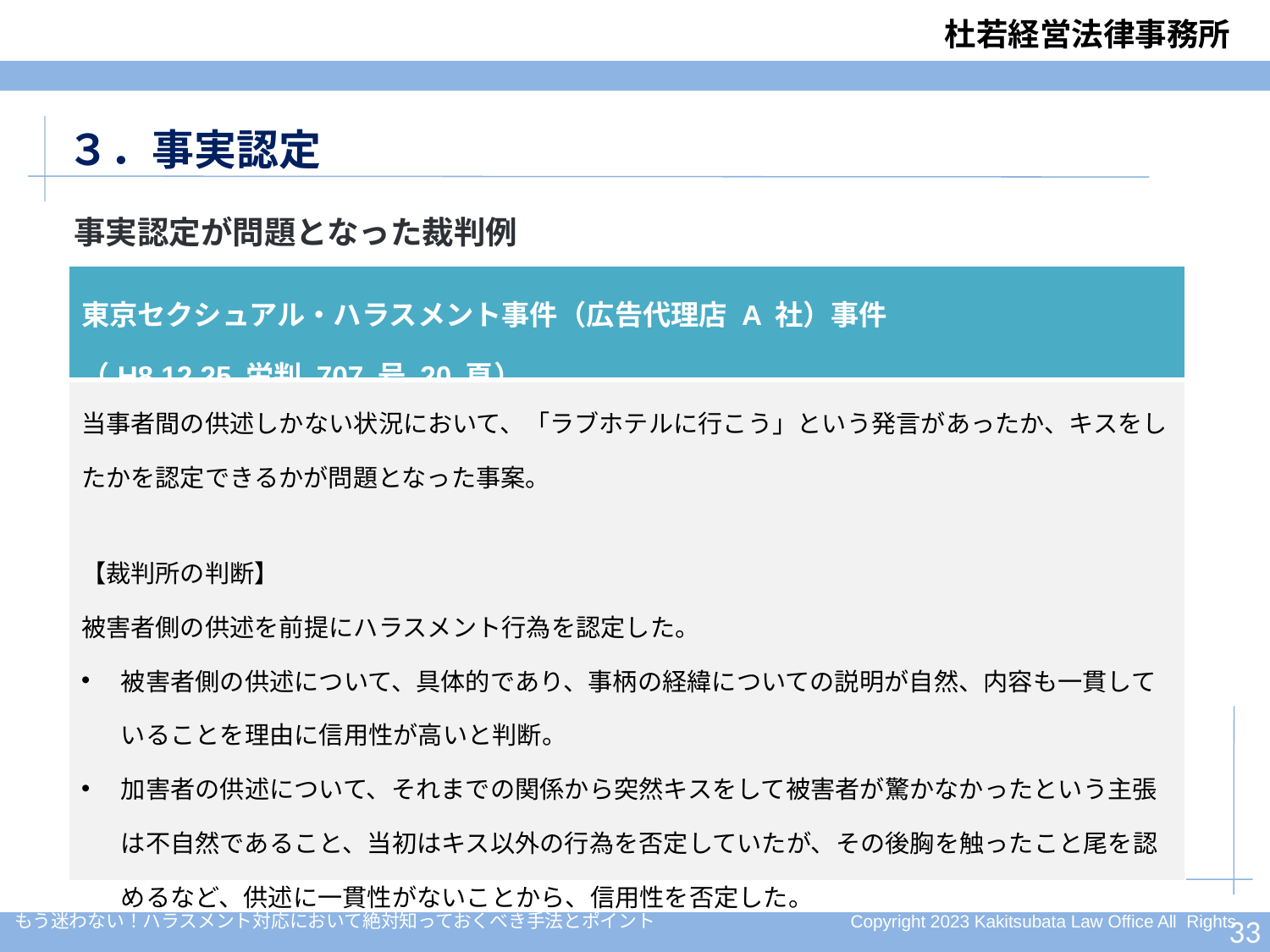

３．事実認定
事実認定が問題となった裁判例
| 東京セクシュアル・ハラスメント事件（広告代理店 A 社）事件 （H8.12.25 労判 707 号 20 頁） |
| --- |
| 当事者間の供述しかない状況において、「ラブホテルに行こう」という発言があったか、キスをしたかを認定できるかが問題となった事案。 【裁判所の判断】 被害者側の供述を前提にハラスメント行為を認定した。 被害者側の供述について、具体的であり、事柄の経緯についての説明が自然、内容も一貫していることを理由に信用性が高いと判断。 加害者の供述について、それまでの関係から突然キスをして被害者が驚かなかったという主張は不自然であること、当初はキス以外の行為を否定していたが、その後胸を触ったこと尾を認めるなど、供述に一貫性がないことから、信用性を否定した。 |
33